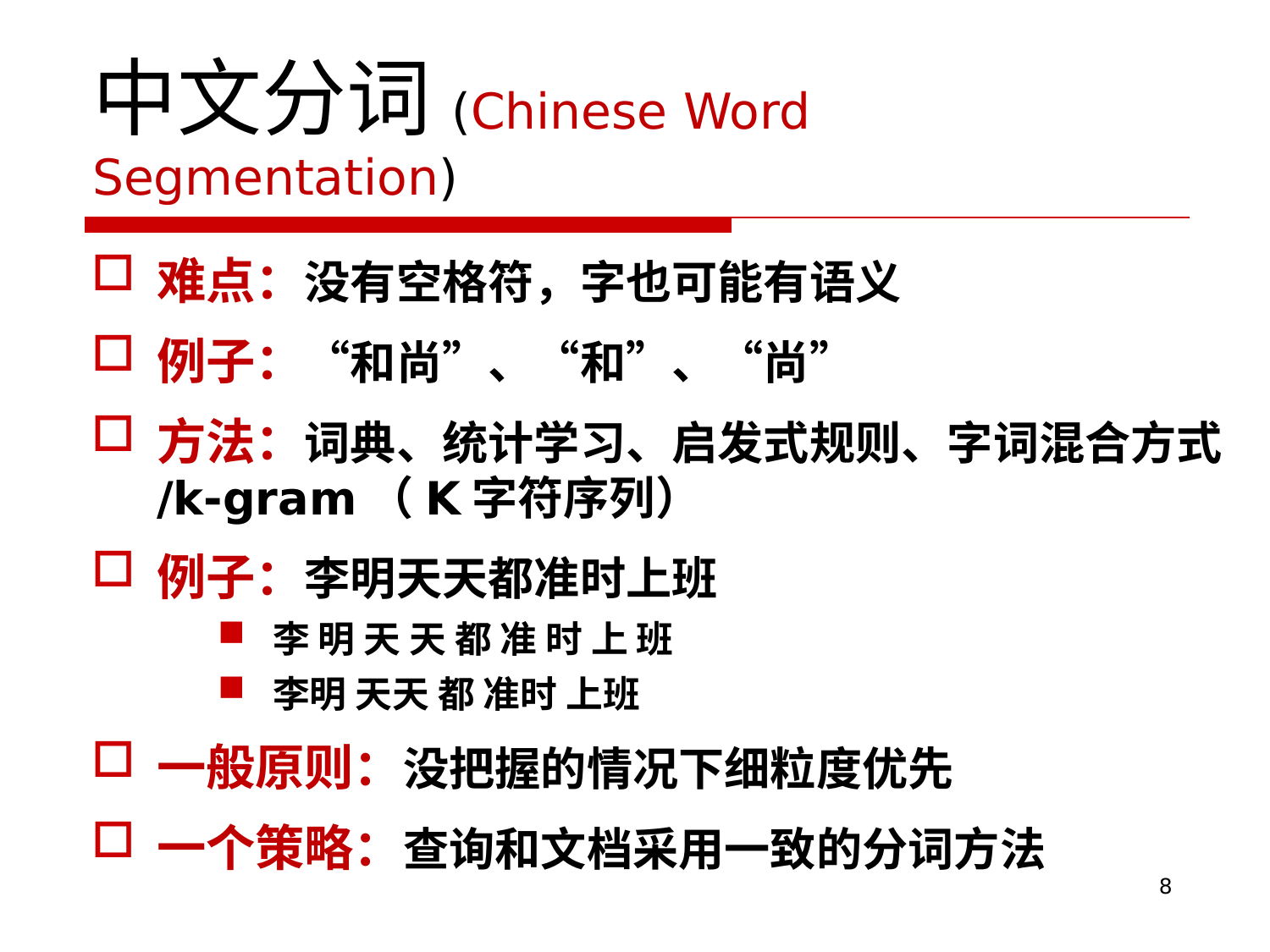

# 中文分词(Chinese Word Segmentation)
难点：没有空格符，字也可能有语义
例子：“和尚”、“和”、“尚”
方法：词典、统计学习、启发式规则、字词混合方式/k-gram（K字符序列）
例子：李明天天都准时上班
李 明 天 天 都 准 时 上 班
李明 天天 都 准时 上班
一般原则：没把握的情况下细粒度优先
一个策略：查询和文档采用一致的分词方法
8